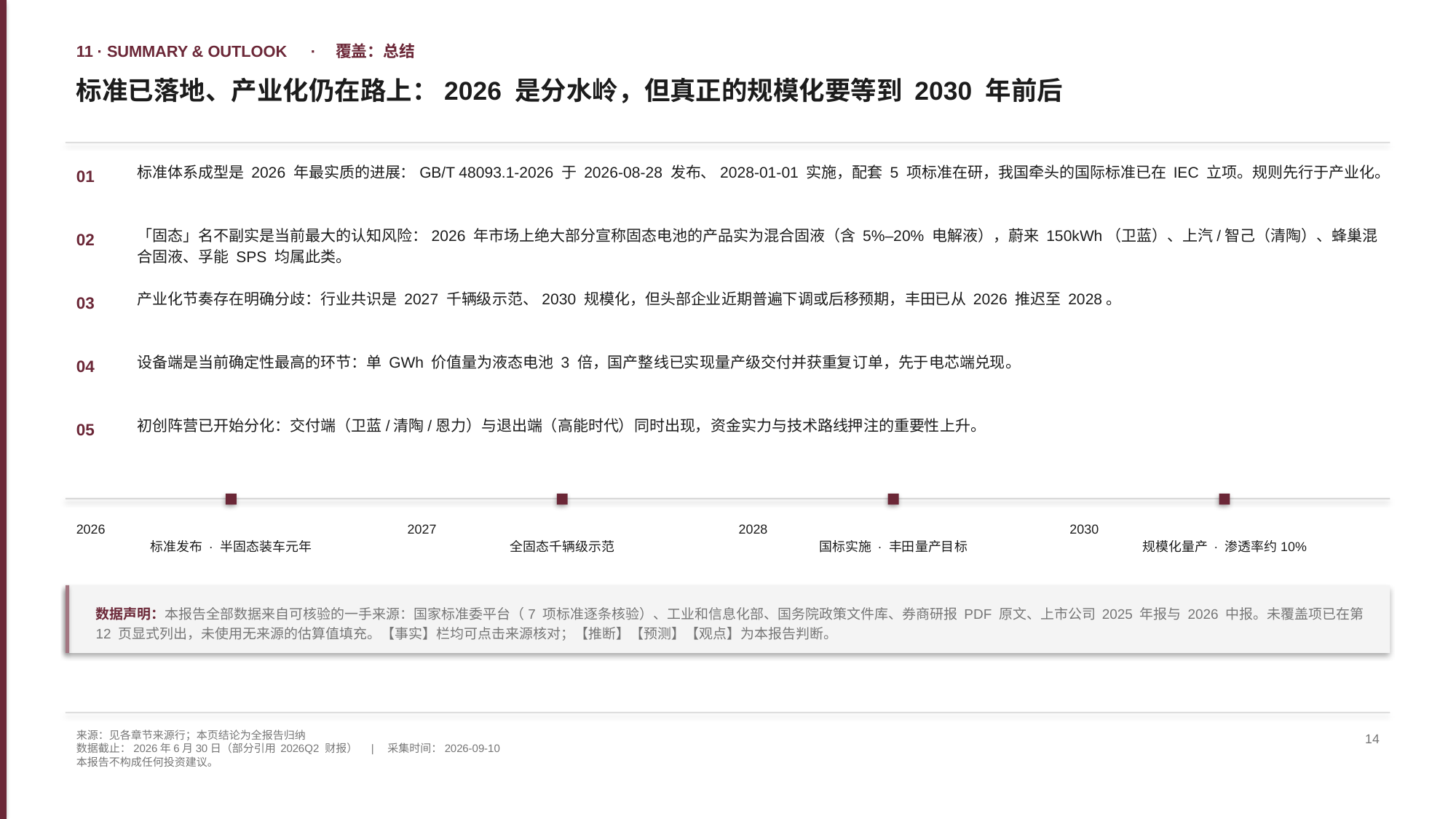

11 · SUMMARY & OUTLOOK　·　覆盖：总结
标准已落地、产业化仍在路上：2026 是分水岭，但真正的规模化要等到 2030 年前后

标准体系成型是 2026 年最实质的进展：GB/T 48093.1-2026 于 2026-08-28 发布、2028-01-01 实施，配套 5 项标准在研，我国牵头的国际标准已在 IEC 立项。规则先行于产业化。
01
「固态」名不副实是当前最大的认知风险：2026 年市场上绝大部分宣称固态电池的产品实为混合固液（含 5%–20% 电解液），蔚来 150kWh（卫蓝）、上汽/智己（清陶）、蜂巢混合固液、孚能 SPS 均属此类。
02
产业化节奏存在明确分歧：行业共识是 2027 千辆级示范、2030 规模化，但头部企业近期普遍下调或后移预期，丰田已从 2026 推迟至 2028。
03
设备端是当前确定性最高的环节：单 GWh 价值量为液态电池 3 倍，国产整线已实现量产级交付并获重复订单，先于电芯端兑现。
04
初创阵营已开始分化：交付端（卫蓝/清陶/恩力）与退出端（高能时代）同时出现，资金实力与技术路线押注的重要性上升。
05

2026
标准发布 · 半固态装车元年
2027
全固态千辆级示范
2028
国标实施 · 丰田量产目标
2030
规模化量产 · 渗透率约10%

数据声明：本报告全部数据来自可核验的一手来源：国家标准委平台（7 项标准逐条核验）、工业和信息化部、国务院政策文件库、券商研报 PDF 原文、上市公司 2025 年报与 2026 中报。未覆盖项已在第 12 页显式列出，未使用无来源的估算值填充。【事实】栏均可点击来源核对；【推断】【预测】【观点】为本报告判断。

来源：见各章节来源行；本页结论为全报告归纳
数据截止：2026年6月30日（部分引用 2026Q2 财报）　|　采集时间：2026-09-10
本报告不构成任何投资建议。
14